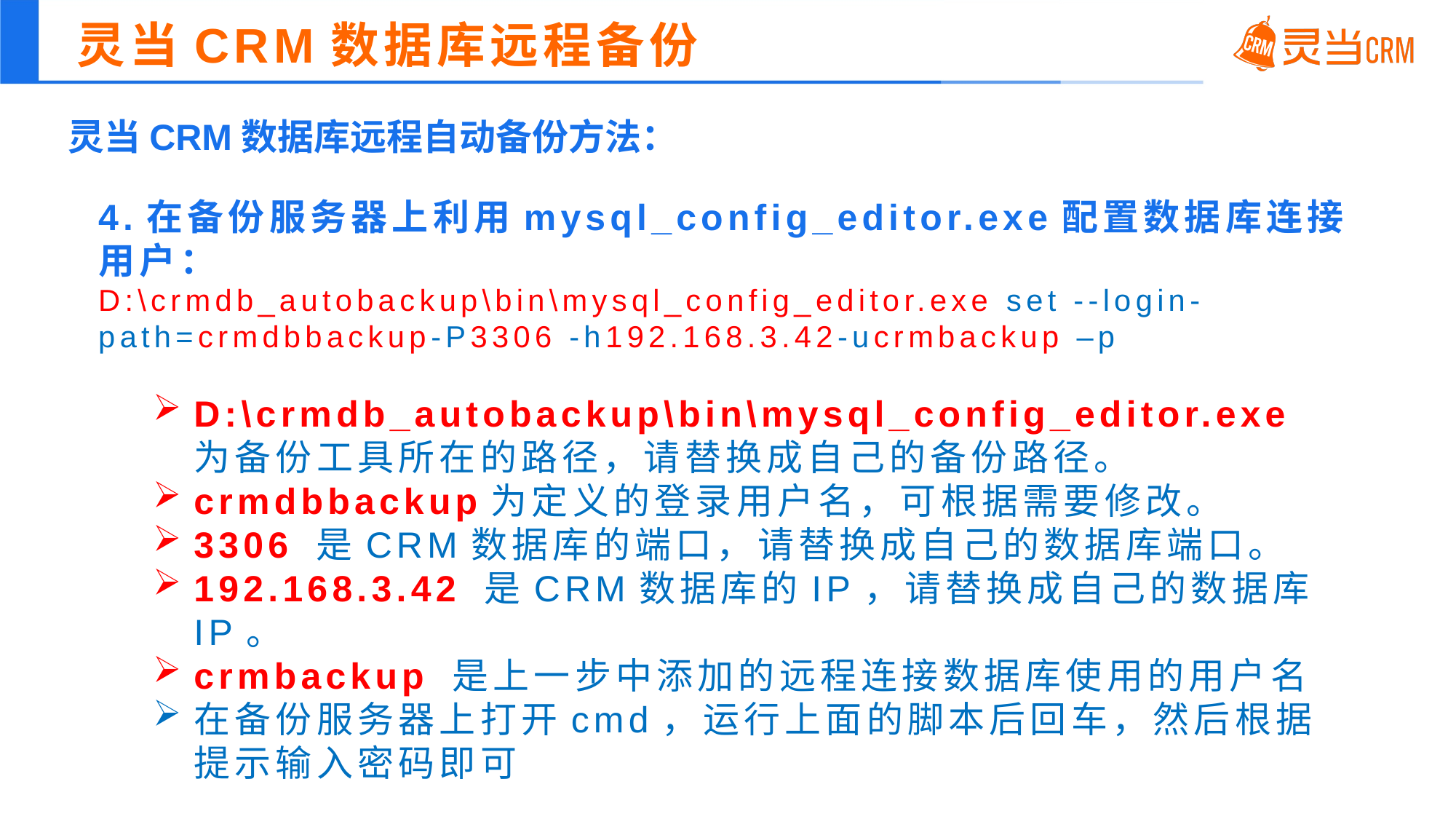

# 灵当CRM数据库远程备份
灵当CRM数据库远程自动备份方法：
4.在备份服务器上利用mysql_config_editor.exe配置数据库连接用户：
D:\crmdb_autobackup\bin\mysql_config_editor.exe set --login-path=crmdbbackup-P3306 -h192.168.3.42-ucrmbackup –p

D:\crmdb_autobackup\bin\mysql_config_editor.exe 为备份工具所在的路径，请替换成自己的备份路径。
crmdbbackup为定义的登录用户名，可根据需要修改。
3306 是CRM数据库的端口，请替换成自己的数据库端口。
192.168.3.42 是CRM数据库的IP，请替换成自己的数据库IP。
crmbackup 是上一步中添加的远程连接数据库使用的用户名
在备份服务器上打开cmd，运行上面的脚本后回车，然后根据提示输入密码即可